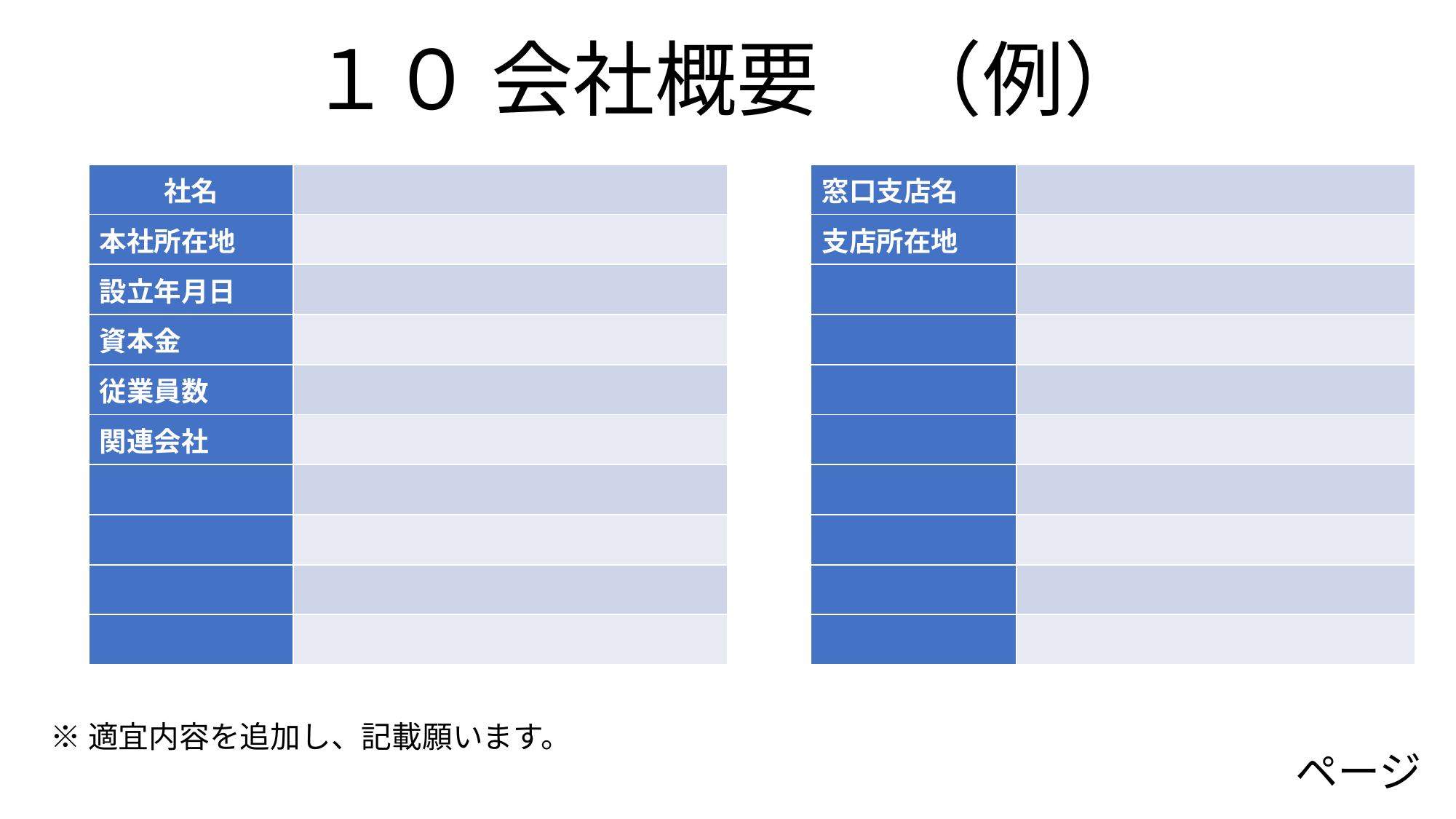

１０ 会社概要　（例）
| 社名 |  |
| --- | --- |
| 本社所在地 |  |
| 設立年月日 |  |
| 資本金 |  |
| 従業員数 |  |
| 関連会社 |  |
|  |  |
|  |  |
|  |  |
|  |  |
| 窓口支店名 |  |
| --- | --- |
| 支店所在地 |  |
|  |  |
|  |  |
|  |  |
|  |  |
|  |  |
|  |  |
|  |  |
|  |  |
※適宜内容を追加し、記載願います。
ページ